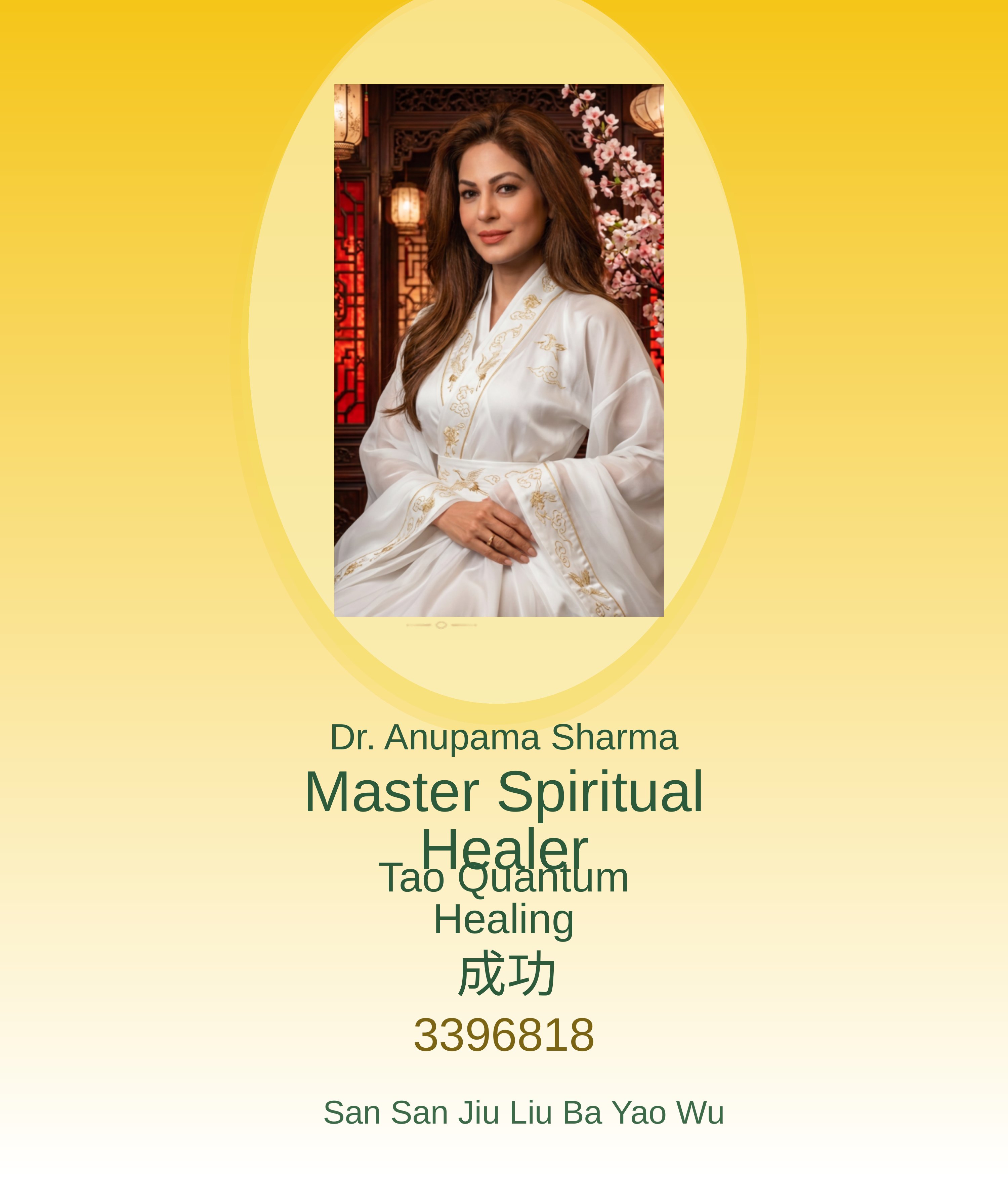

Dr. Anupama Sharma
Master Spiritual Healer
Tao Quantum Healing
成功
3396818
San San Jiu Liu Ba Yao Wu